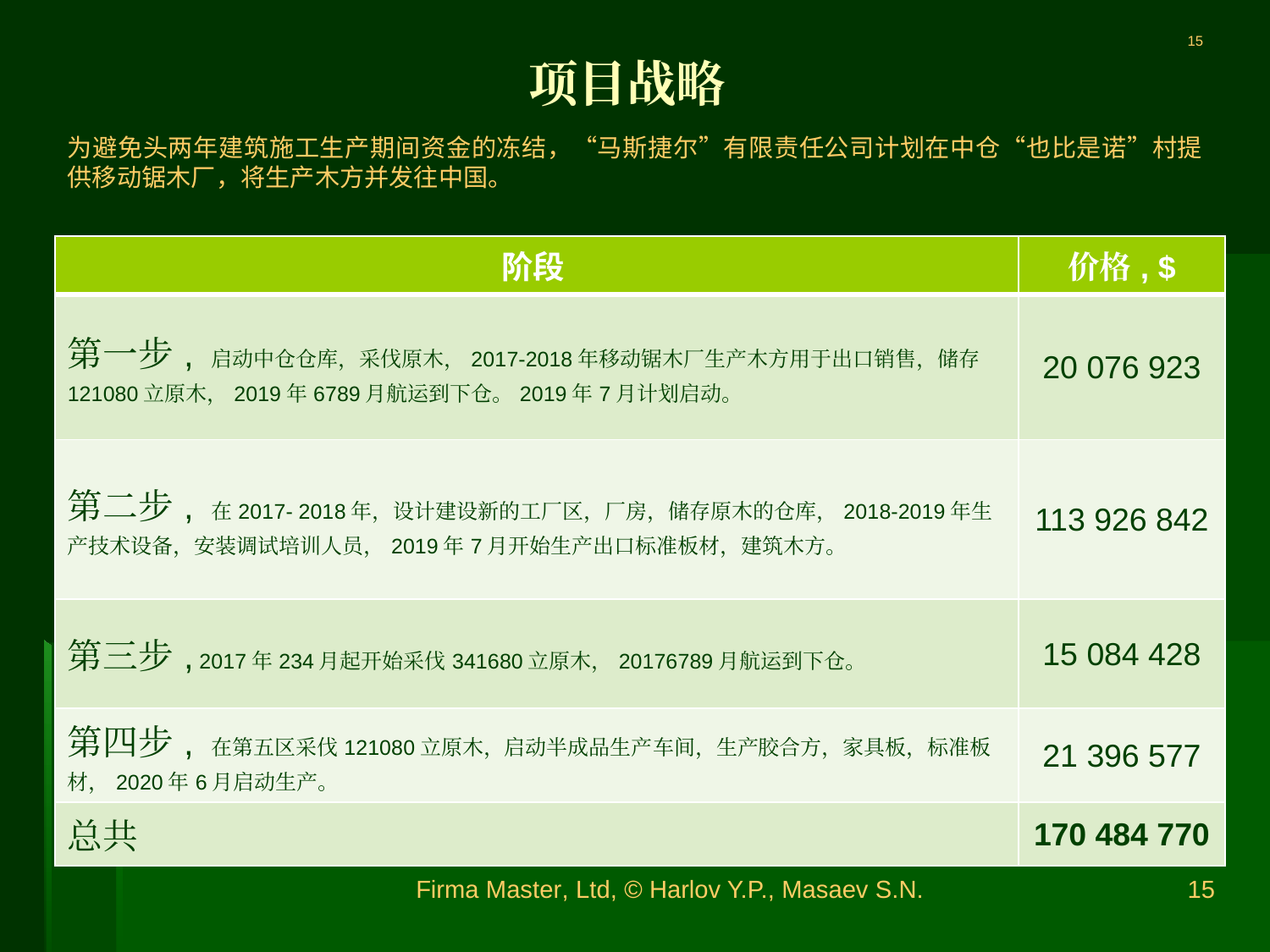

15
项目战略
为避免头两年建筑施工生产期间资金的冻结，“马斯捷尔”有限责任公司计划在中仓“也比是诺”村提供移动锯木厂，将生产木方并发往中国。
| 阶段 | 价格, $ |
| --- | --- |
| 第一步, 启动中仓仓库，采伐原木，2017-2018年移动锯木厂生产木方用于出口销售，储存121080立原木，2019年6789月航运到下仓。2019年7月计划启动。 | 20 076 923 |
| 第二步, 在2017- 2018年，设计建设新的工厂区，厂房，储存原木的仓库，2018-2019年生产技术设备，安装调试培训人员，2019年7月开始生产出口标准板材，建筑木方。 | 113 926 842 |
| 第三步, 2017年234月起开始采伐341680立原木，20176789月航运到下仓。 | 15 084 428 |
| 第四步, 在第五区采伐121080立原木，启动半成品生产车间，生产胶合方，家具板，标准板材，2020年6月启动生产。 | 21 396 577 |
| 总共 | 170 484 770 |
Firma Master, Ltd, © Harlov Y.P., Masaev S.N.
15